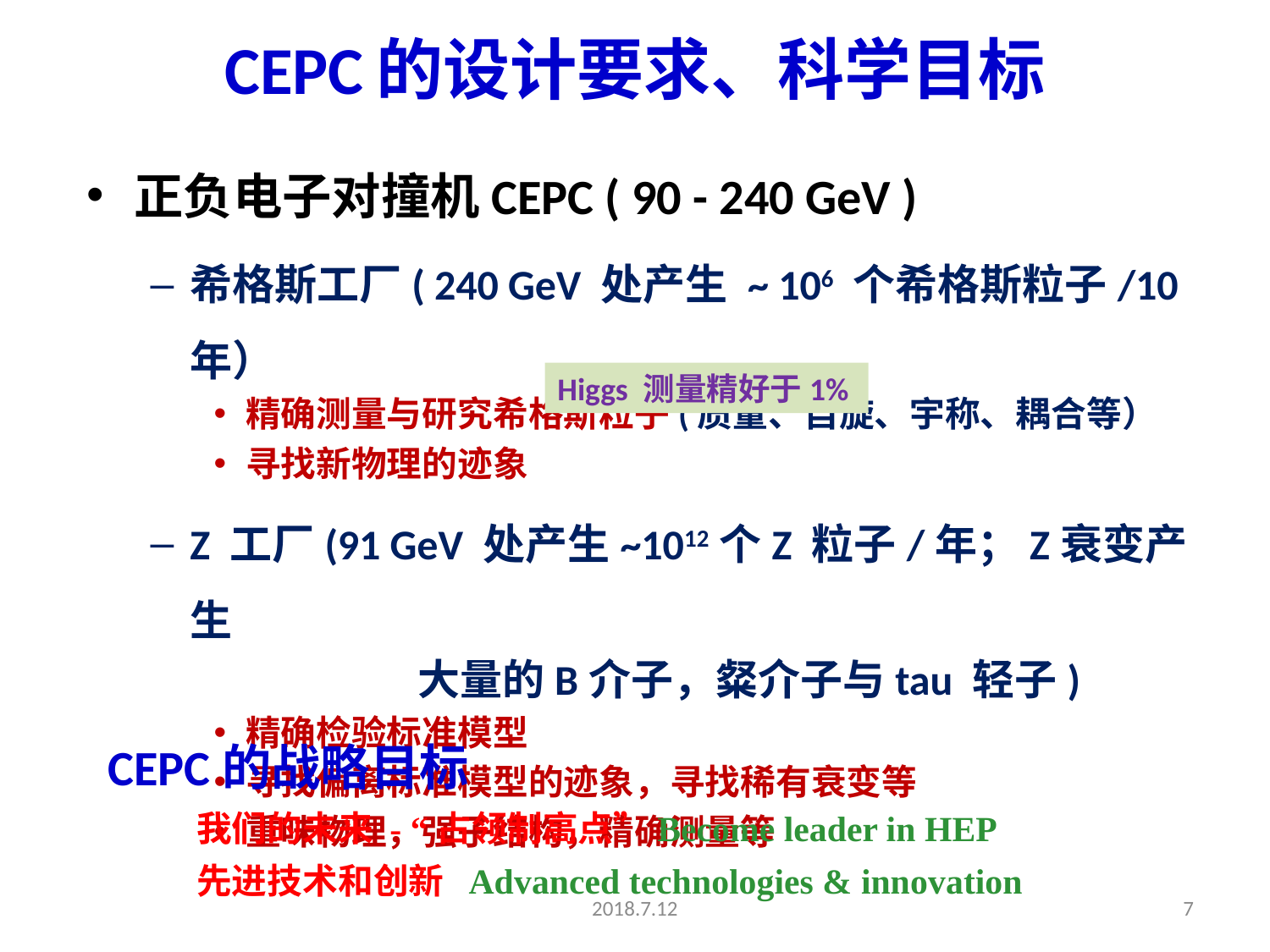

# CEPC的设计要求、科学目标
正负电子对撞机CEPC ( 90 - 240 GeV )
希格斯工厂( 240 GeV 处产生 ~ 106 个希格斯粒子/10年）
精确测量与研究希格斯粒子(质量、自旋、宇称、耦合等）
寻找新物理的迹象
Z 工厂(91 GeV 处产生~1012个Z 粒子/年；Z衰变产生
                           大量的B介子，粲介子与tau 轻子)
精确检验标准模型
寻找偏离标准模型的迹象，寻找稀有衰变等
重味物理，强子结构，精确测量等
Higgs 测量精好于1%
CEPC的战略目标
          我们的未来 - “占领制高点”Become leader in HEP
          先进技术和创新  Advanced technologies & innovation
2018.7.12
7